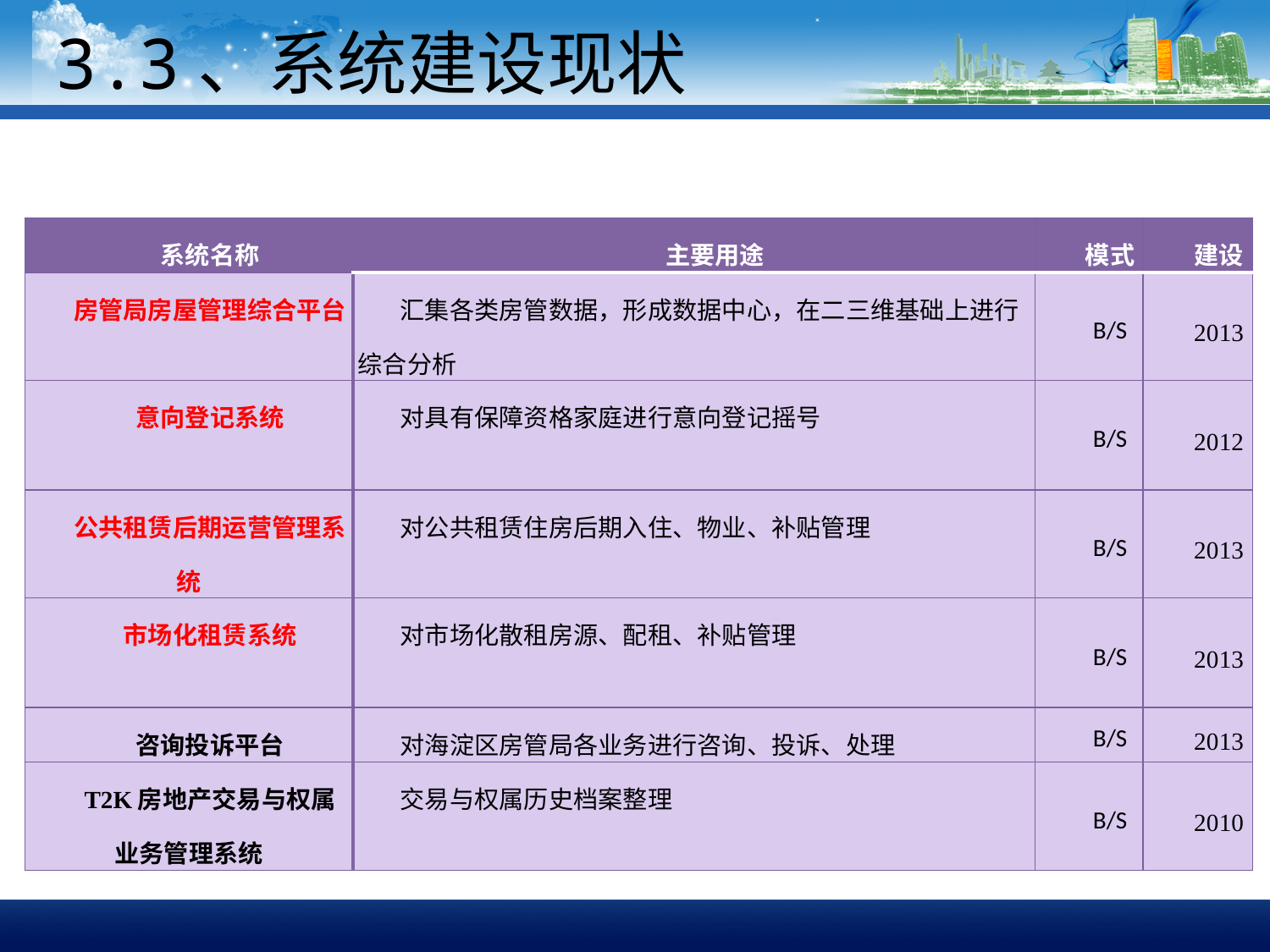

3.3、系统建设现状
| 系统名称 | 主要用途 | 模式 | 建设 |
| --- | --- | --- | --- |
| 房管局房屋管理综合平台 | 汇集各类房管数据，形成数据中心，在二三维基础上进行综合分析 | B/S | 2013 |
| 意向登记系统 | 对具有保障资格家庭进行意向登记摇号 | B/S | 2012 |
| 公共租赁后期运营管理系统 | 对公共租赁住房后期入住、物业、补贴管理 | B/S | 2013 |
| 市场化租赁系统 | 对市场化散租房源、配租、补贴管理 | B/S | 2013 |
| 咨询投诉平台 | 对海淀区房管局各业务进行咨询、投诉、处理 | B/S | 2013 |
| T2K房地产交易与权属业务管理系统 | 交易与权属历史档案整理 | B/S | 2010 |